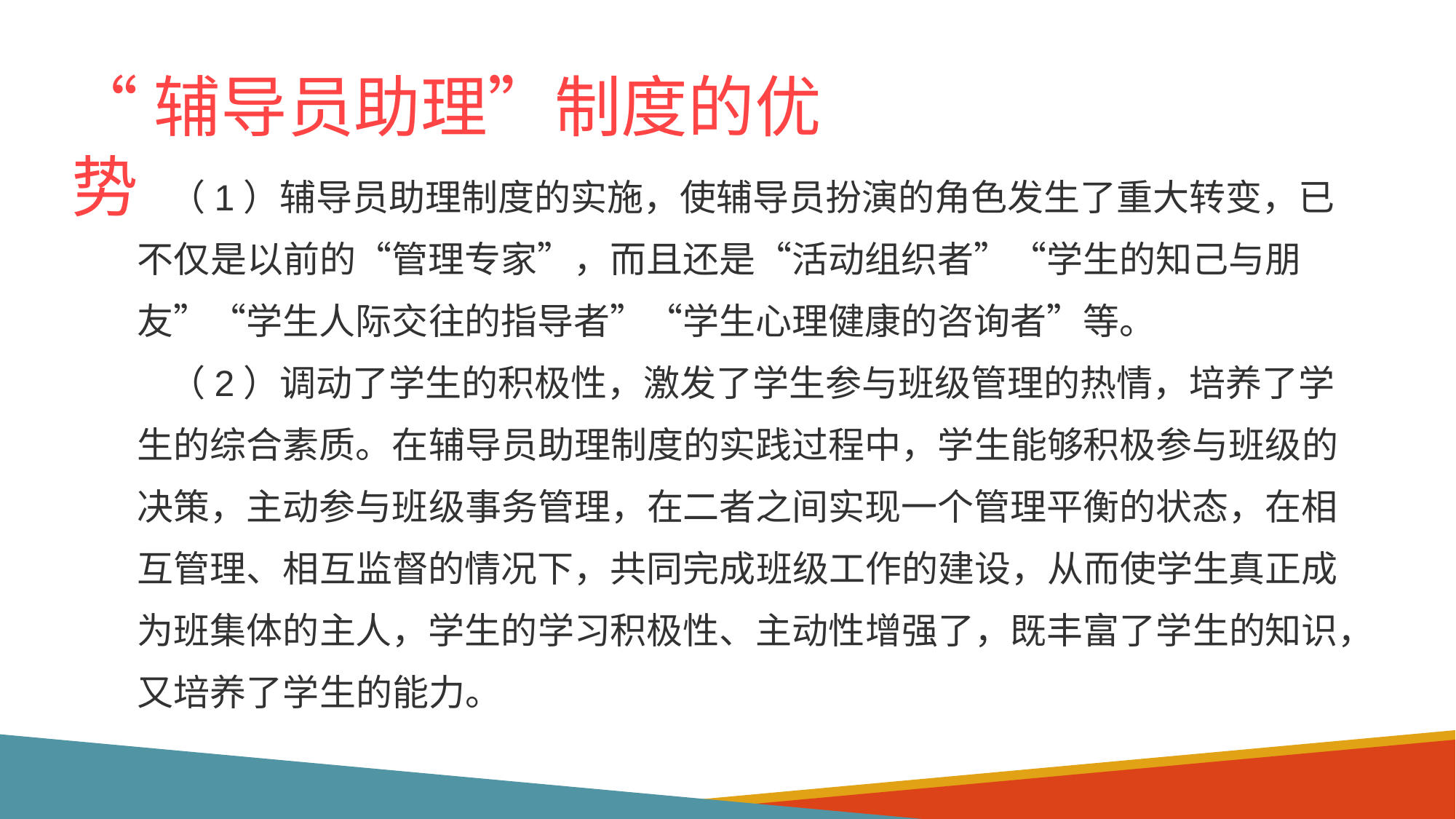

“辅导员助理”制度的优势
（1）辅导员助理制度的实施，使辅导员扮演的角色发生了重大转变，已不仅是以前的“管理专家”，而且还是“活动组织者”“学生的知己与朋友”“学生人际交往的指导者”“学生心理健康的咨询者”等。
（2）调动了学生的积极性，激发了学生参与班级管理的热情，培养了学生的综合素质。在辅导员助理制度的实践过程中，学生能够积极参与班级的决策，主动参与班级事务管理，在二者之间实现一个管理平衡的状态，在相互管理、相互监督的情况下，共同完成班级工作的建设，从而使学生真正成为班集体的主人，学生的学习积极性、主动性增强了，既丰富了学生的知识，又培养了学生的能力。